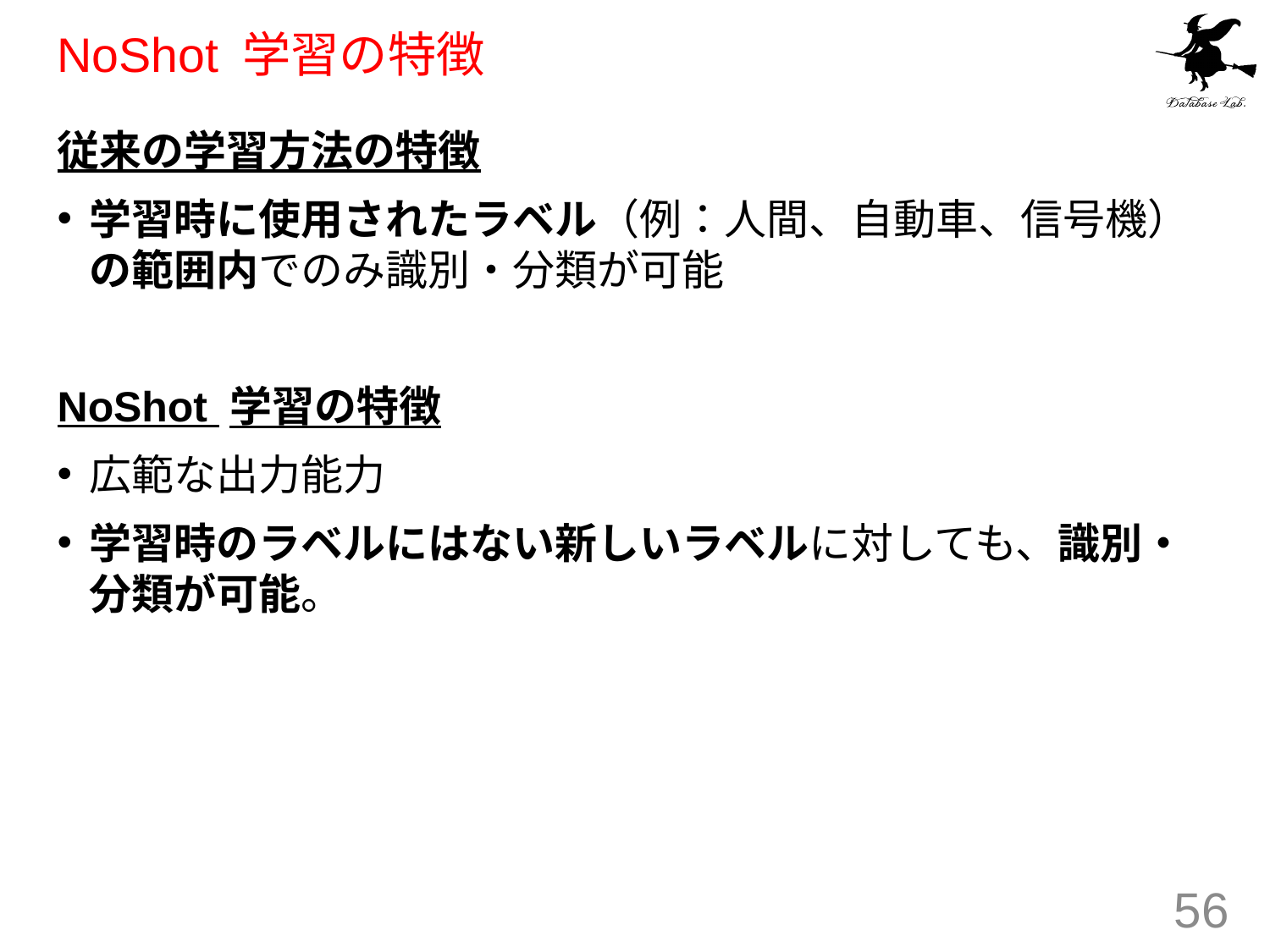

# NoShot 学習の特徴
従来の学習方法の特徴
学習時に使用されたラベル（例：人間、自動車、信号機）の範囲内でのみ識別・分類が可能

NoShot 学習の特徴
広範な出力能力
学習時のラベルにはない新しいラベルに対しても、識別・分類が可能。

56